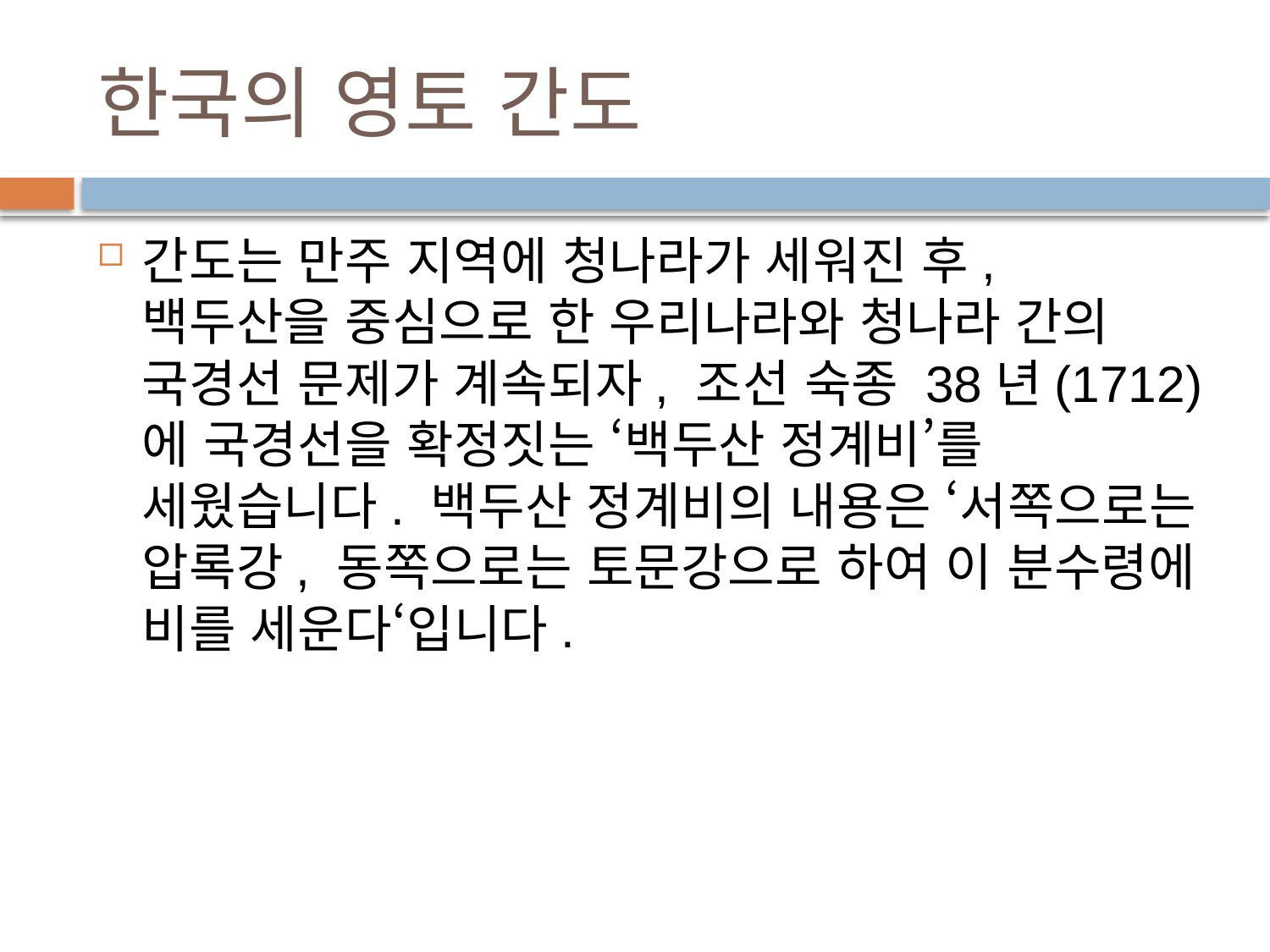

# 한국의 영토 간도
간도는 만주 지역에 청나라가 세워진 후, 백두산을 중심으로 한 우리나라와 청나라 간의 국경선 문제가 계속되자, 조선 숙종 38년(1712)에 국경선을 확정짓는 ‘백두산 정계비’를 세웠습니다. 백두산 정계비의 내용은 ‘서쪽으로는 압록강, 동쪽으로는 토문강으로 하여 이 분수령에 비를 세운다‘입니다.